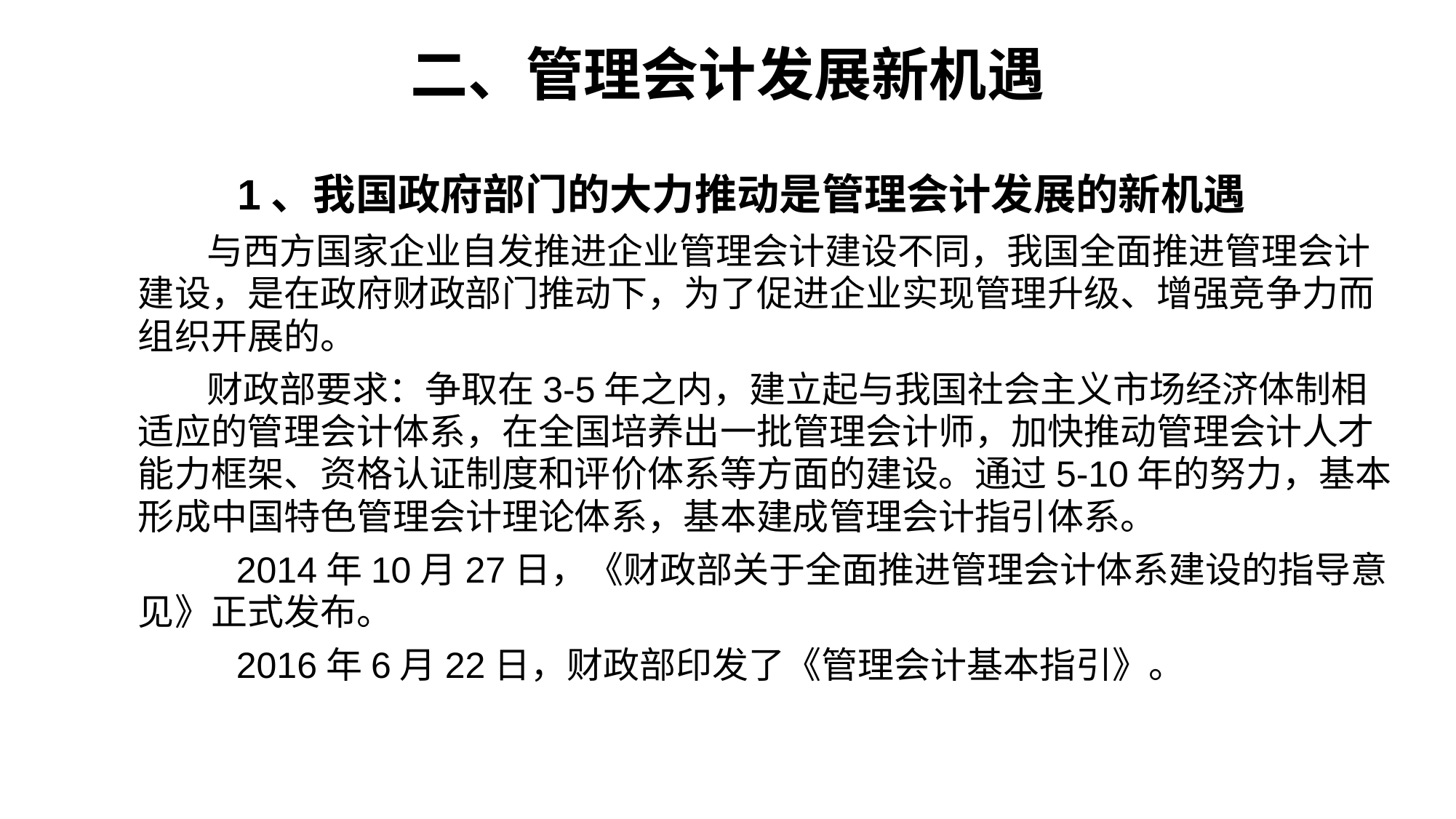

# 二、管理会计发展新机遇
             1、我国政府部门的大力推动是管理会计发展的新机遇
              与西方国家企业自发推进企业管理会计建设不同，我国全面推进管理会计建设，是在政府财政部门推动下，为了促进企业实现管理升级、增强竞争力而组织开展的。
              财政部要求：争取在3-5年之内，建立起与我国社会主义市场经济体制相适应的管理会计体系，在全国培养出一批管理会计师，加快推动管理会计人才能力框架、资格认证制度和评价体系等方面的建设。通过5-10年的努力，基本形成中国特色管理会计理论体系，基本建成管理会计指引体系。
               2014年10月27日，《财政部关于全面推进管理会计体系建设的指导意见》正式发布。
               2016年6月22日，财政部印发了《管理会计基本指引》。